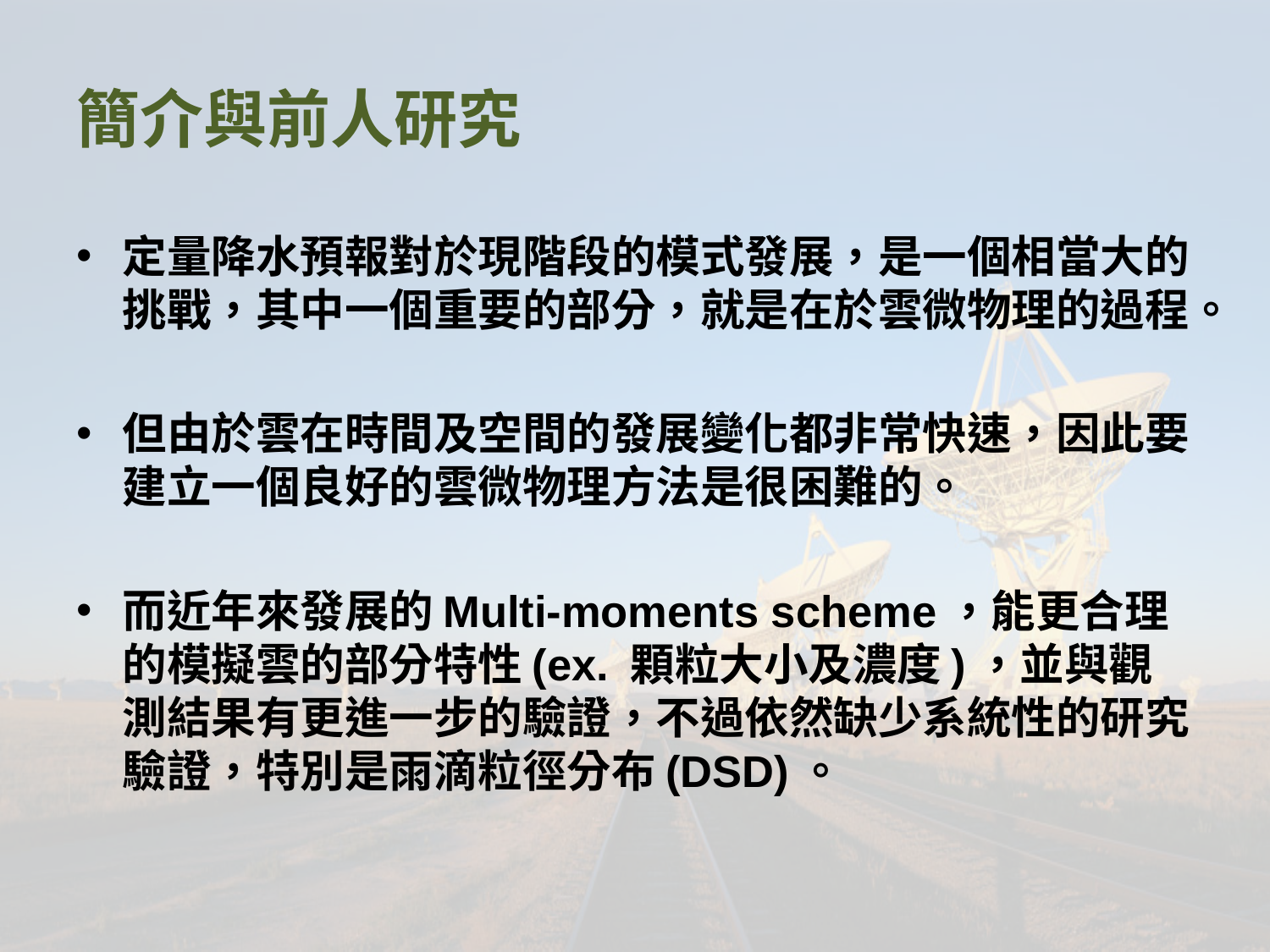

# 簡介與前人研究
定量降水預報對於現階段的模式發展，是一個相當大的挑戰，其中一個重要的部分，就是在於雲微物理的過程。

但由於雲在時間及空間的發展變化都非常快速，因此要建立一個良好的雲微物理方法是很困難的。

而近年來發展的Multi-moments scheme，能更合理的模擬雲的部分特性(ex. 顆粒大小及濃度)，並與觀測結果有更進一步的驗證，不過依然缺少系統性的研究驗證，特別是雨滴粒徑分布(DSD)。